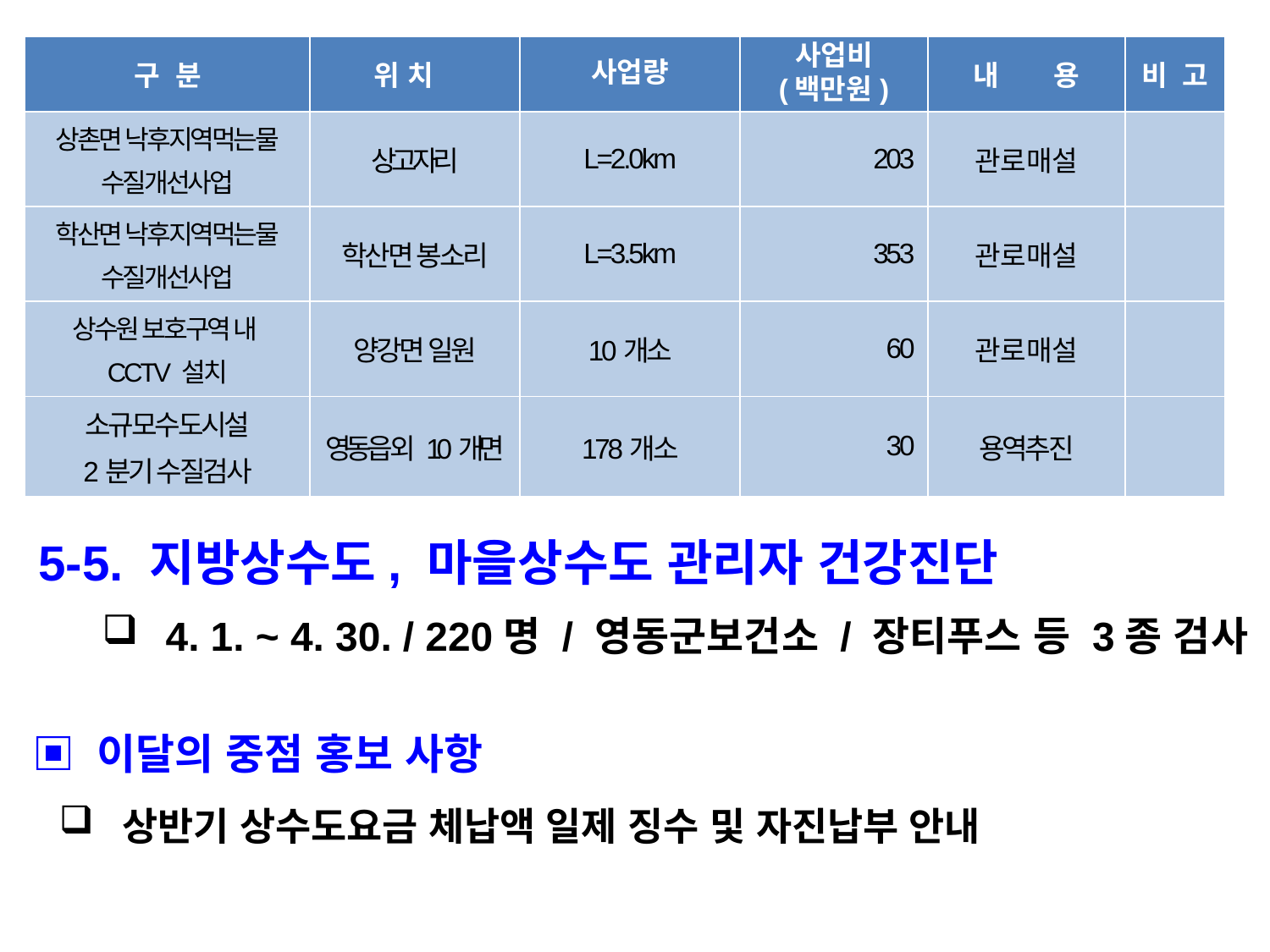

| 구 분 | 위 치 | 사업량 | 사업비 (백만원) | 내 용 | 비 고 |
| --- | --- | --- | --- | --- | --- |
| 상촌면 낙후지역먹는물 수질개선사업 | 상고자리 | L=2.0km | 203 | 관로매설 |  |
| 학산면 낙후지역먹는물 수질개선사업 | 학산면 봉소리 | L=3.5km | 353 | 관로매설 |  |
| 상수원 보호구역 내 CCTV 설치 | 양강면 일원 | 10개소 | 60 | 관로매설 |  |
| 소규모수도시설 2분기 수질검사 | 영동읍 외 10개면 | 178개소 | 30 | 용역추진 |  |
5-5. 지방상수도, 마을상수도 관리자 건강진단
4. 1. ~ 4. 30. / 220명 / 영동군보건소 / 장티푸스 등 3종 검사
▣ 이달의 중점 홍보 사항
상반기 상수도요금 체납액 일제 징수 및 자진납부 안내